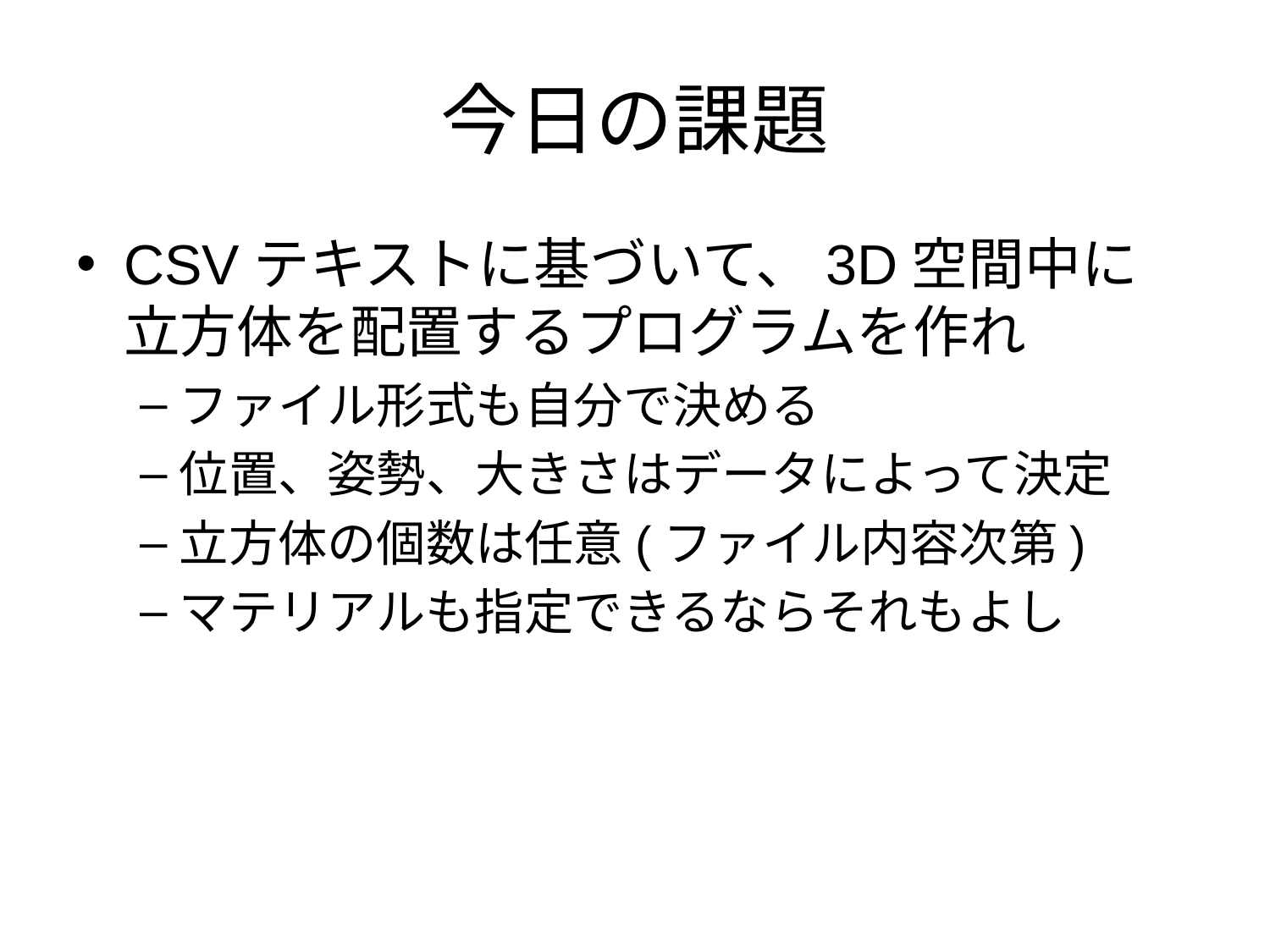

# 今日の課題
CSVテキストに基づいて、3D空間中に
立方体を配置するプログラムを作れ
ファイル形式も自分で決める
位置、姿勢、大きさはデータによって決定
立方体の個数は任意(ファイル内容次第)
マテリアルも指定できるならそれもよし